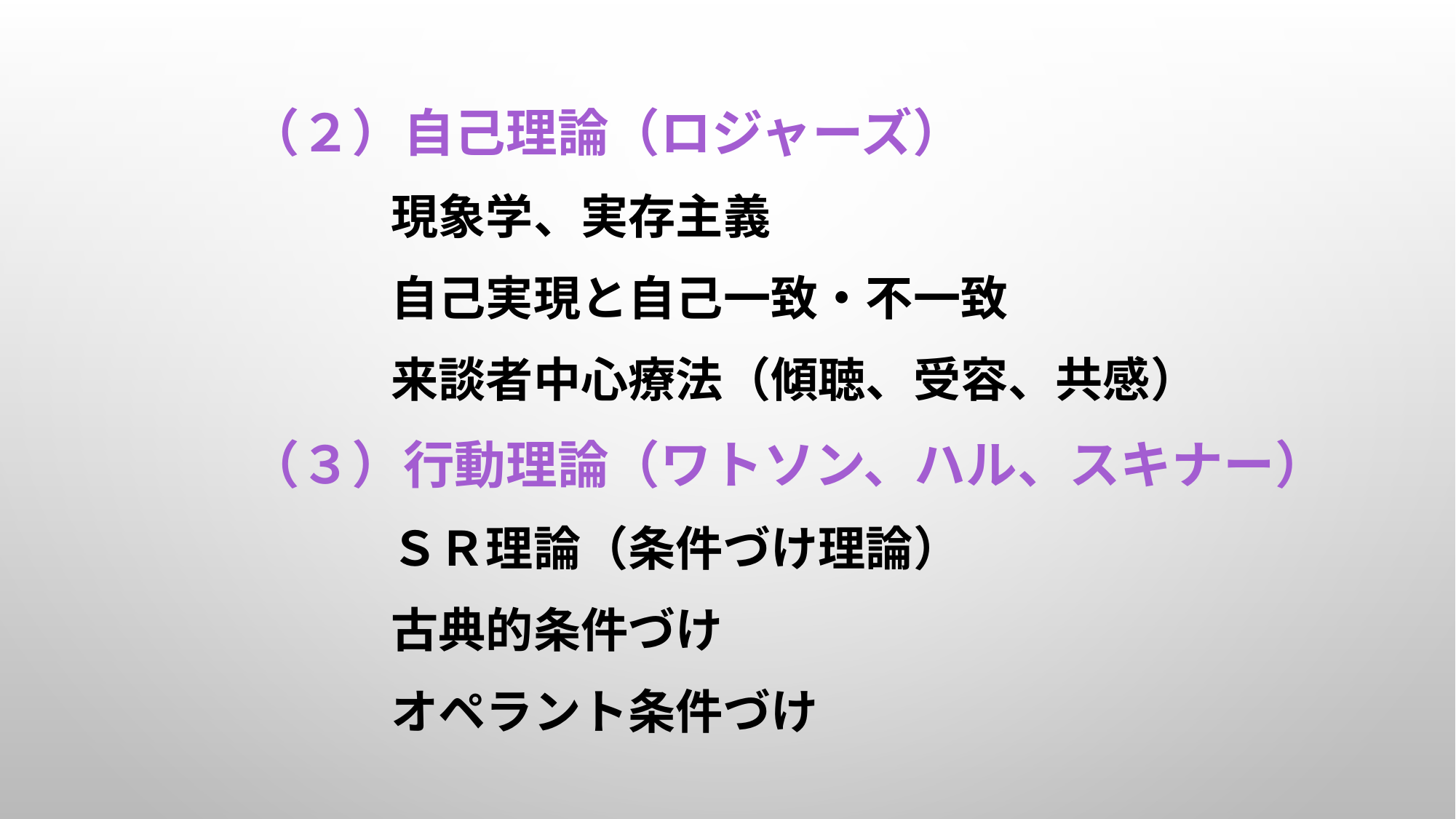

（２）自己理論（ロジャーズ）
　　　現象学、実存主義
　　　自己実現と自己一致・不一致
　　　来談者中心療法（傾聴、受容、共感）
（３）行動理論（ワトソン、ハル、スキナー）
　　　ＳＲ理論（条件づけ理論）
　　　古典的条件づけ
　　　オペラント条件づけ